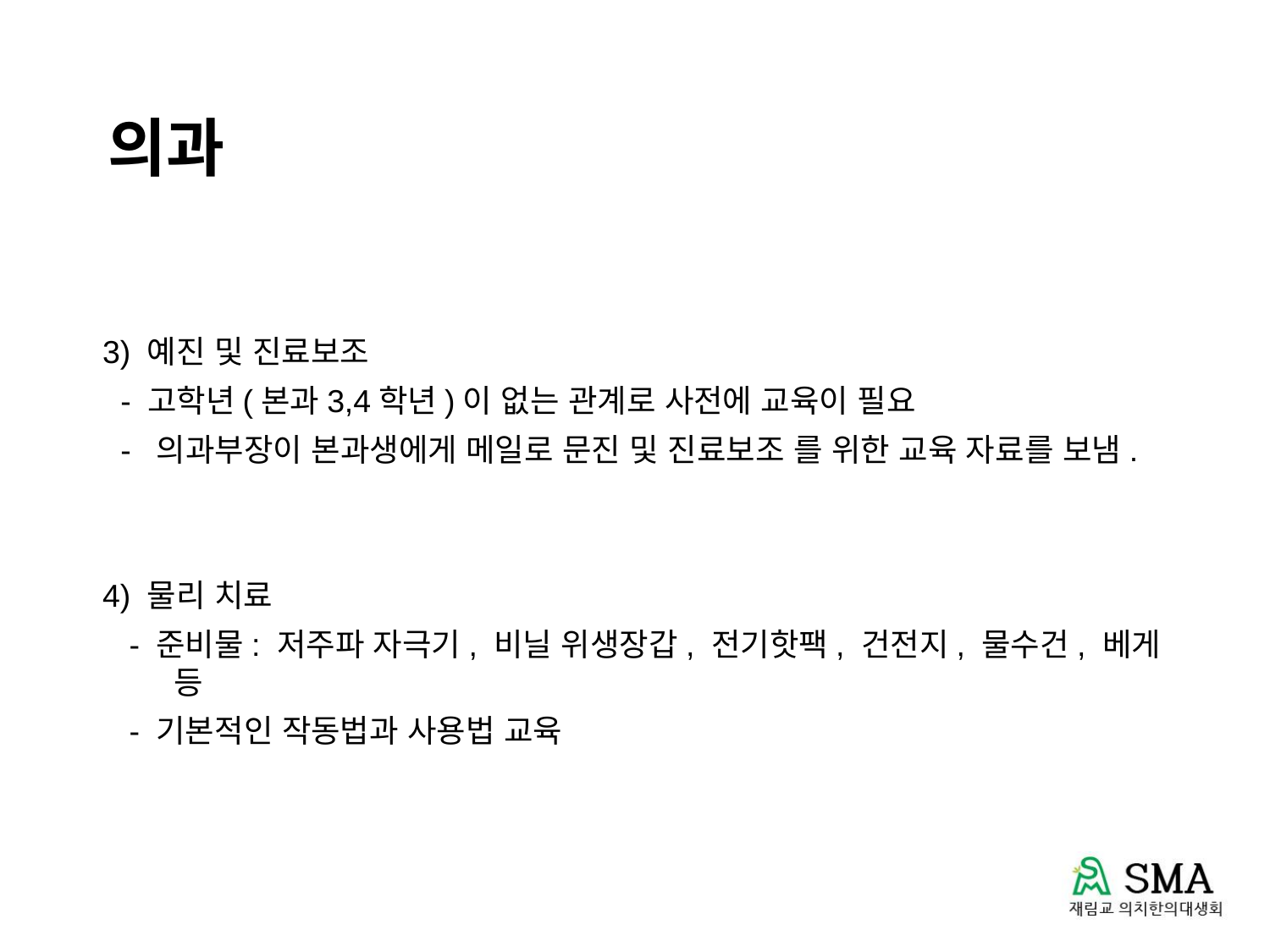

# 의과

3) 예진 및 진료보조
  - 고학년(본과3,4학년)이 없는 관계로 사전에 교육이 필요
  -  의과부장이 본과생에게 메일로 문진 및 진료보조 를 위한 교육 자료를 보냄.

4) 물리 치료
   - 준비물: 저주파 자극기, 비닐 위생장갑, 전기핫팩, 건전지, 물수건, 베게 등
   - 기본적인 작동법과 사용법 교육